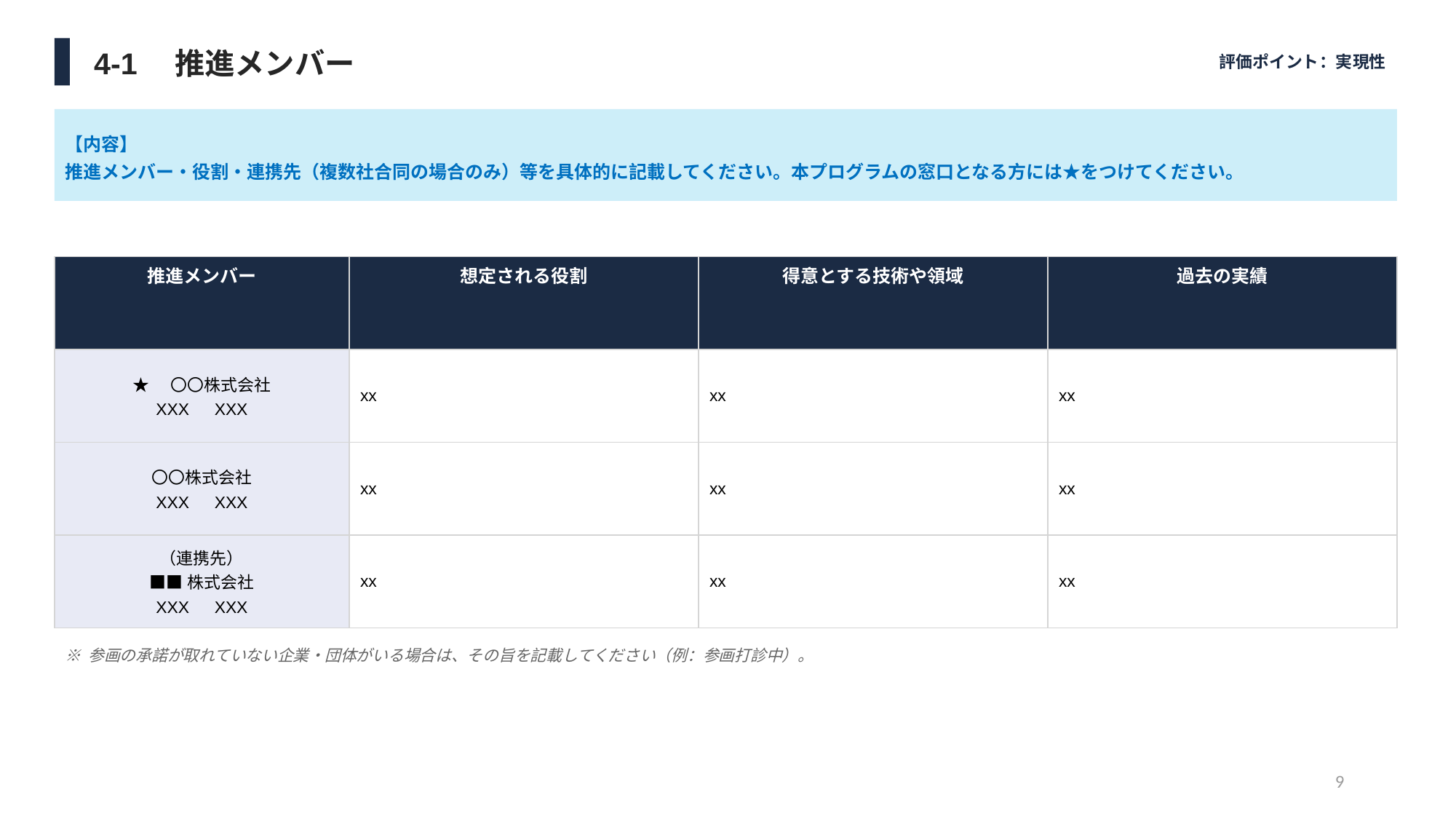

評価ポイント：実現性
4-1　推進メンバー
【内容】
推進メンバー・役割・連携先（複数社合同の場合のみ）等を具体的に記載してください。本プログラムの窓口となる方には★をつけてください。
| 推進メンバー | 想定される役割 | 得意とする技術や領域 | 過去の実績 |
| --- | --- | --- | --- |
| ★　〇〇株式会社 XXX　XXX | xx | xx | xx |
| 〇〇株式会社 XXX　XXX | xx | xx | xx |
| （連携先） ■■株式会社 XXX　XXX | xx | xx | xx |
※ 参画の承諾が取れていない企業・団体がいる場合は、その旨を記載してください（例：参画打診中）。
9